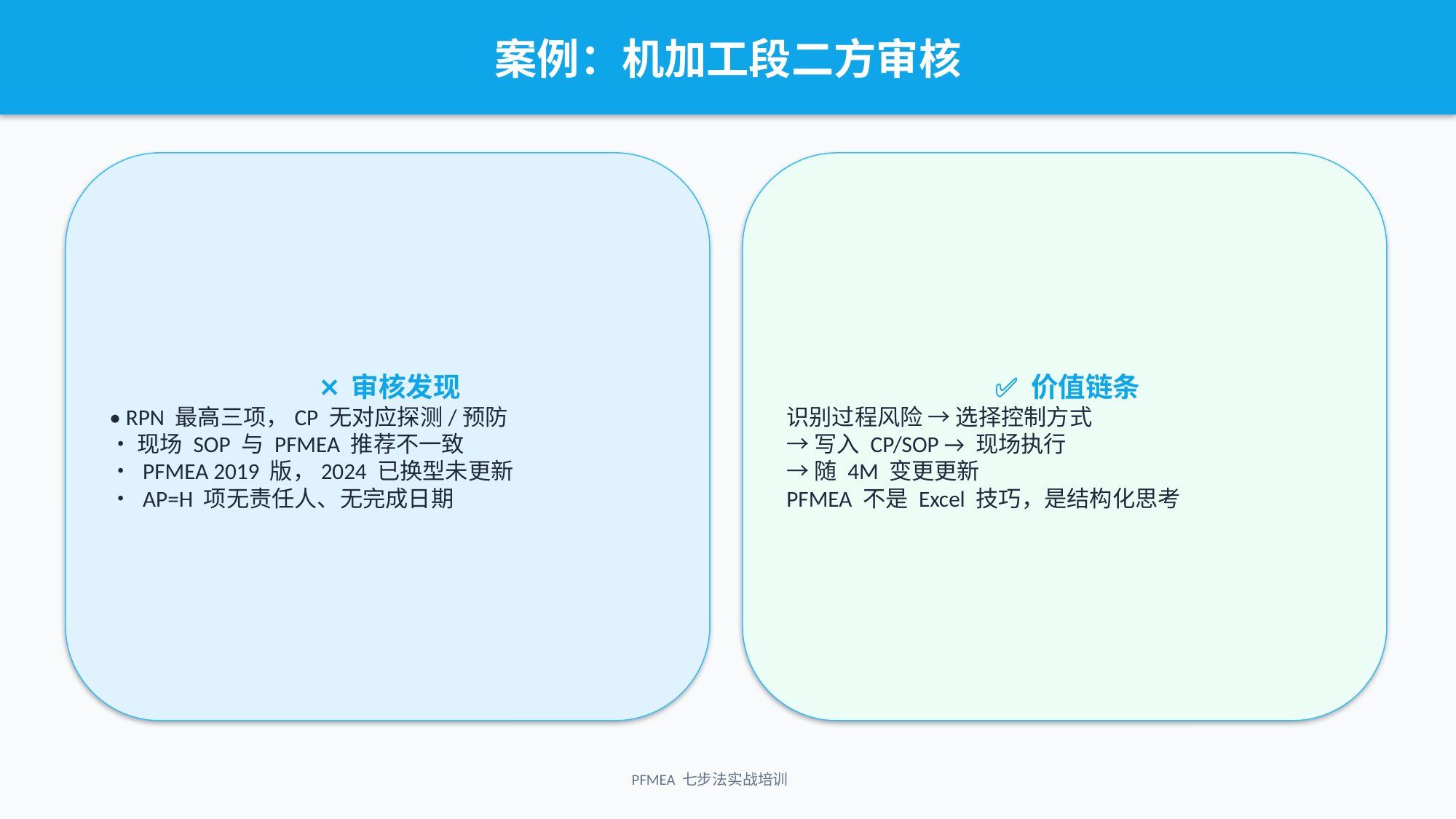

案例：机加工段二方审核
❌ 审核发现
• RPN 最高三项，CP 无对应探测/预防
• 现场 SOP 与 PFMEA 推荐不一致
• PFMEA 2019 版，2024 已换型未更新
• AP=H 项无责任人、无完成日期
✅ 价值链条
识别过程风险 → 选择控制方式
→ 写入 CP/SOP → 现场执行
→ 随 4M 变更更新
PFMEA 不是 Excel 技巧，是结构化思考
PFMEA 七步法实战培训